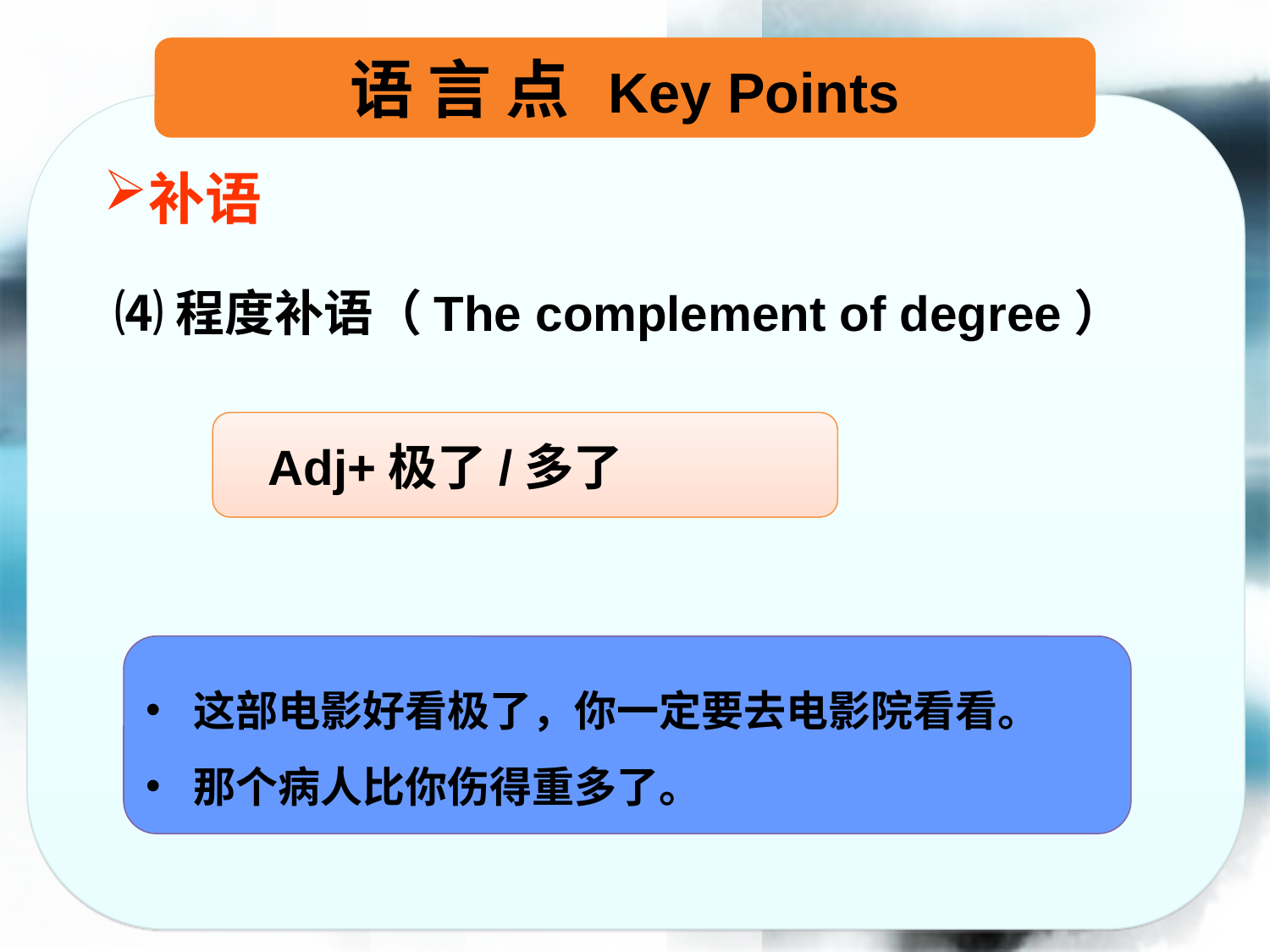

语 言 点  Key Points

补语
⑷程度补语（The complement of degree）

Adj+极了/多了
这部电影好看极了，你一定要去电影院看看。
那个病人比你伤得重多了。